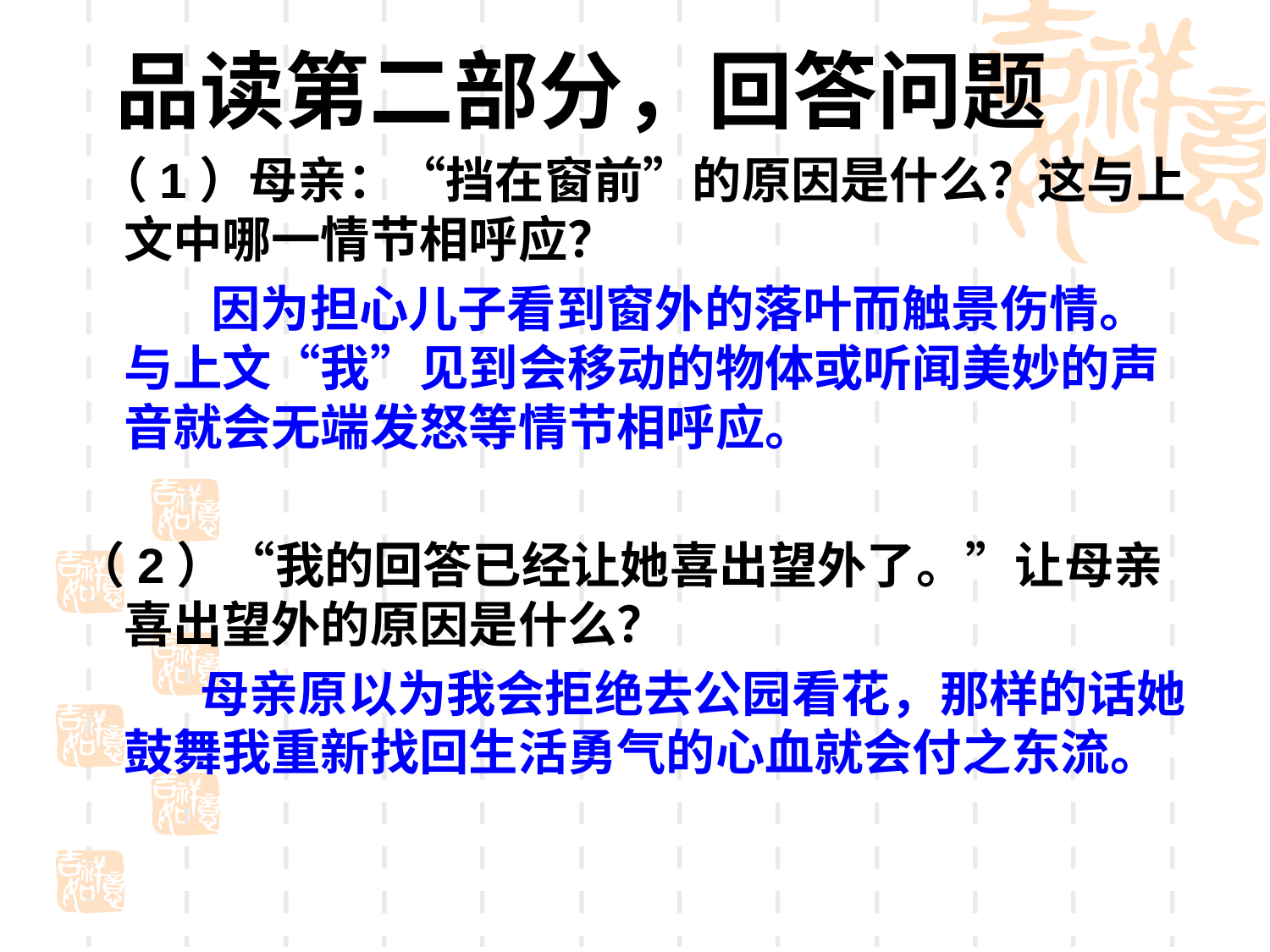

品读第二部分，回答问题
 （1）母亲：“挡在窗前”的原因是什么？这与上文中哪一情节相呼应？
           因为担心儿子看到窗外的落叶而触景伤情。与上文“我”见到会移动的物体或听闻美妙的声音就会无端发怒等情节相呼应。

（2）“我的回答已经让她喜出望外了。”让母亲喜出望外的原因是什么？
          母亲原以为我会拒绝去公园看花，那样的话她鼓舞我重新找回生活勇气的心血就会付之东流。